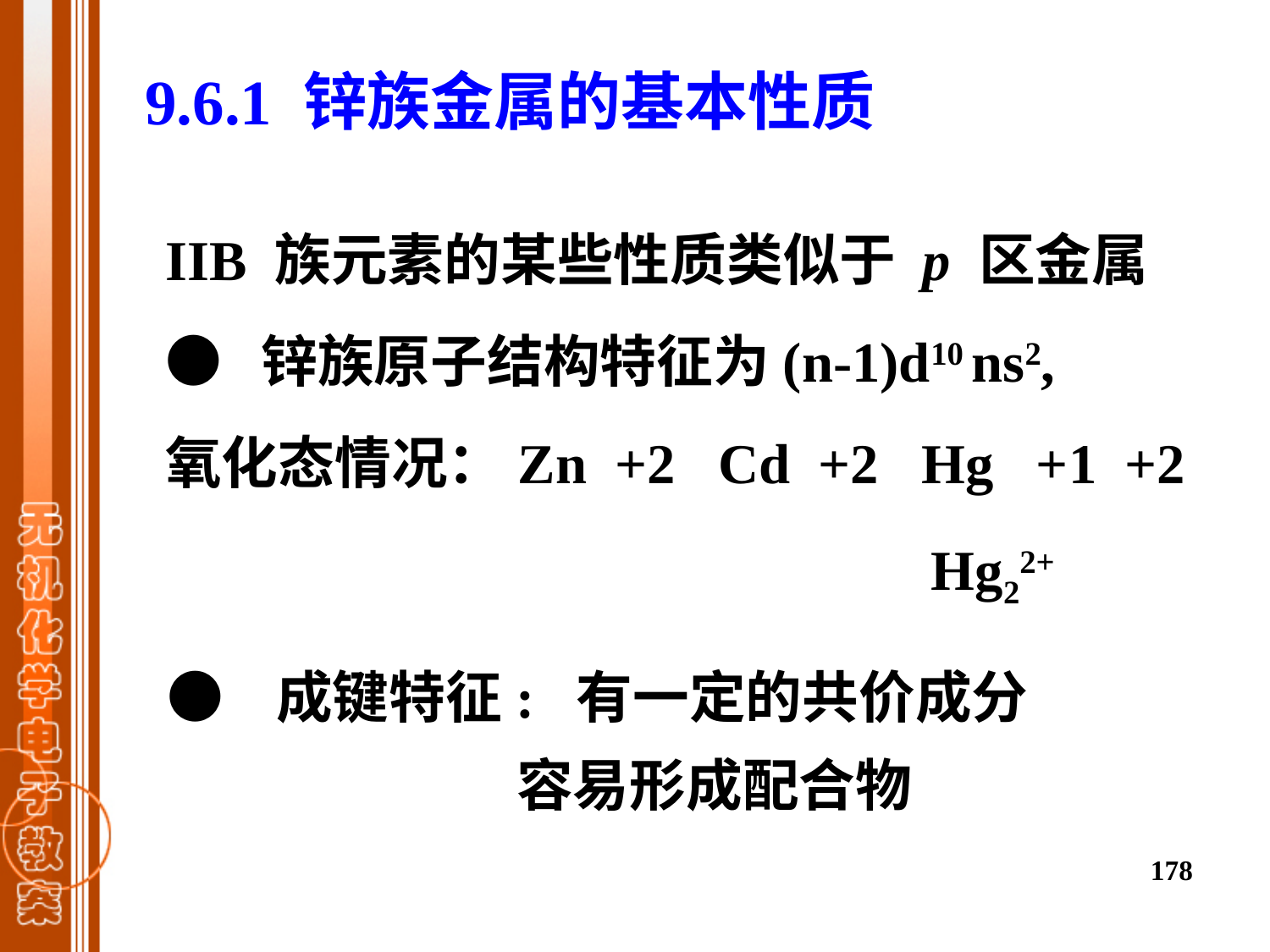

9.6.1 锌族金属的基本性质
IIB 族元素的某些性质类似于 p 区金属
●  锌族原子结构特征为(n-1)d10 ns2,
氧化态情况：Zn  +2   Cd  +2   Hg   +1  +2
                                                      Hg22+
●   成键特征:  有一定的共价成分
                          容易形成配合物
178